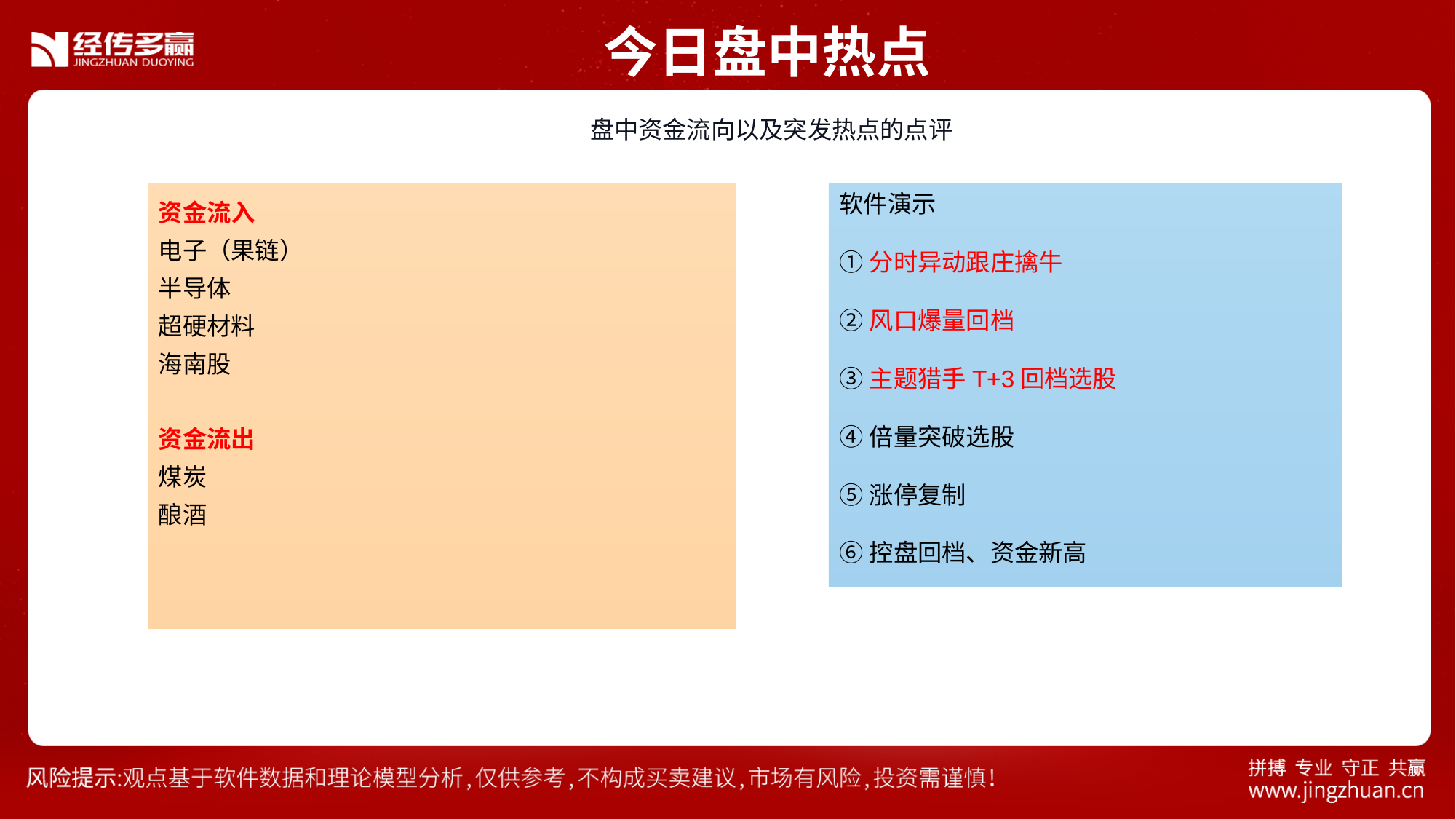

今日盘中热点
          盘中资金流向以及突发热点的点评

资金流入
电子（果链）
半导体
超硬材料
海南股

资金流出
煤炭
酿酒

软件演示

①分时异动跟庄擒牛

②风口爆量回档

③主题猎手T+3回档选股

④倍量突破选股

⑤涨停复制

⑥控盘回档、资金新高